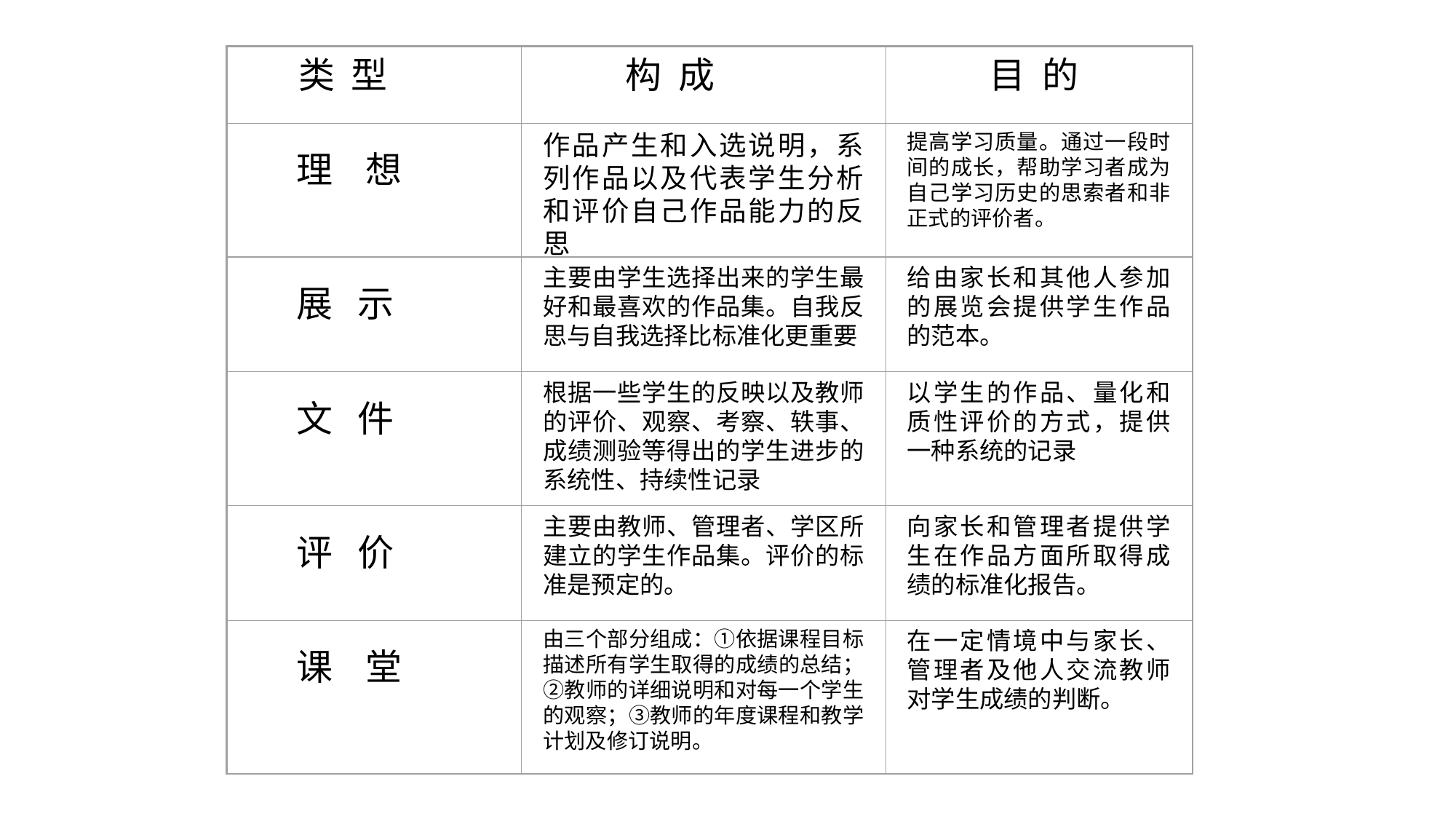

类  型

         构  成

         目  的

理    想

作品产生和入选说明，系列作品以及代表学生分析和评价自己作品能力的反思

提高学习质量。通过一段时间的成长，帮助学习者成为自己学习历史的思索者和非正式的评价者。

展   示

主要由学生选择出来的学生最好和最喜欢的作品集。自我反思与自我选择比标准化更重要

给由家长和其他人参加的展览会提供学生作品的范本。

文   件

根据一些学生的反映以及教师的评价、观察、考察、轶事、成绩测验等得出的学生进步的系统性、持续性记录

以学生的作品、量化和质性评价的方式，提供一种系统的记录

评   价

主要由教师、管理者、学区所建立的学生作品集。评价的标准是预定的。

向家长和管理者提供学生在作品方面所取得成绩的标准化报告。

课    堂

由三个部分组成：①依据课程目标描述所有学生取得的成绩的总结；②教师的详细说明和对每一个学生的观察；③教师的年度课程和教学计划及修订说明。

在一定情境中与家长、管理者及他人交流教师对学生成绩的判断。